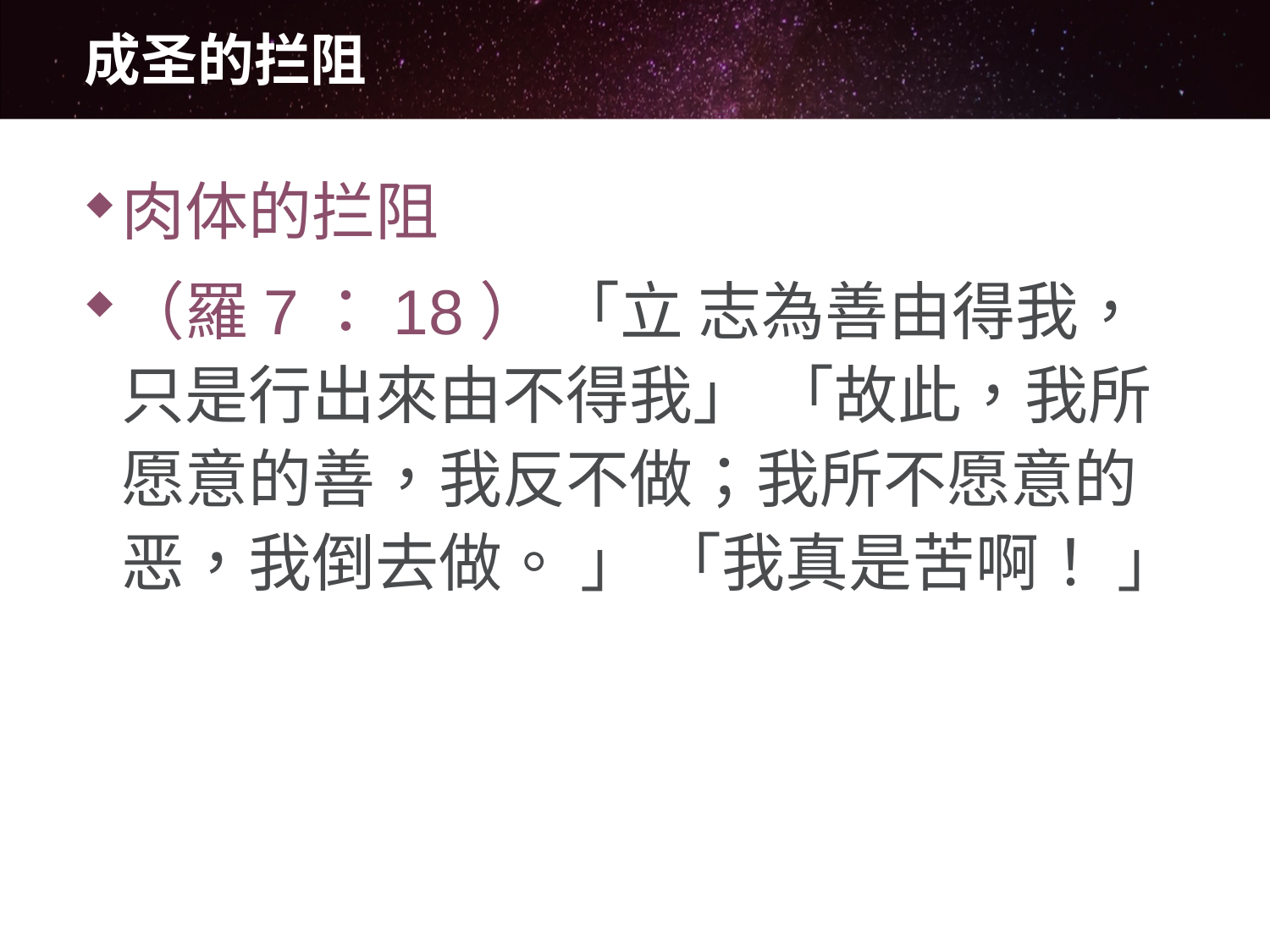

# 成圣的拦阻
肉体的拦阻
（羅7：18） 「立 志為善由得我，只是行出來由不得我」 「故此，我所愿意的善，我反不做；我所不愿意的恶，我倒去做。 」 「我真是苦啊！ 」